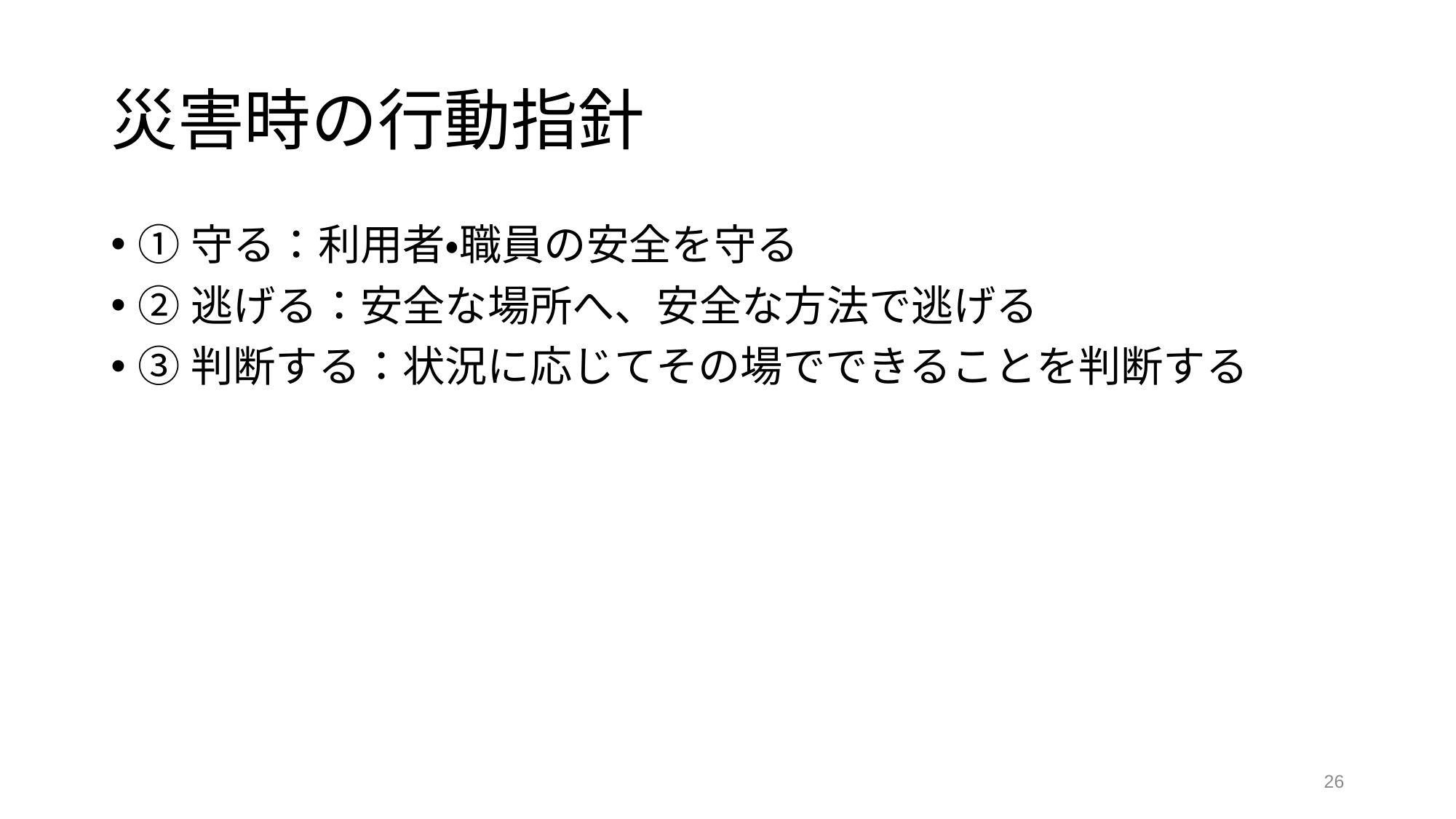

# 災害時の行動指針
①守る：利用者・職員の安全を守る
②逃げる：安全な場所へ、安全な方法で逃げる
③判断する：状況に応じてその場でできることを判断する

26